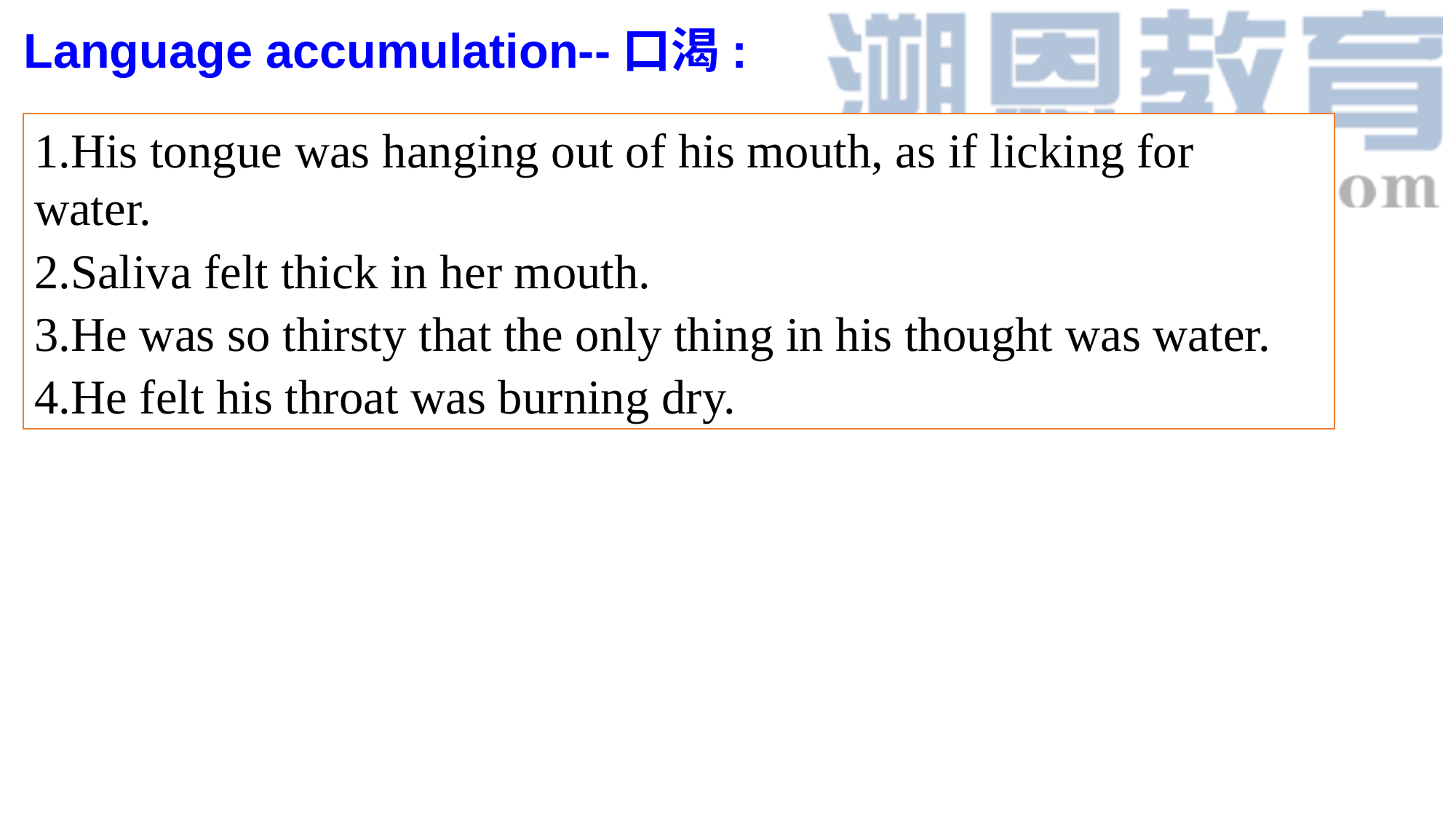

Language accumulation--口渴:
1.His tongue was hanging out of his mouth, as if licking for water.
2.Saliva felt thick in her mouth.
3.He was so thirsty that the only thing in his thought was water.
4.He felt his throat was burning dry.